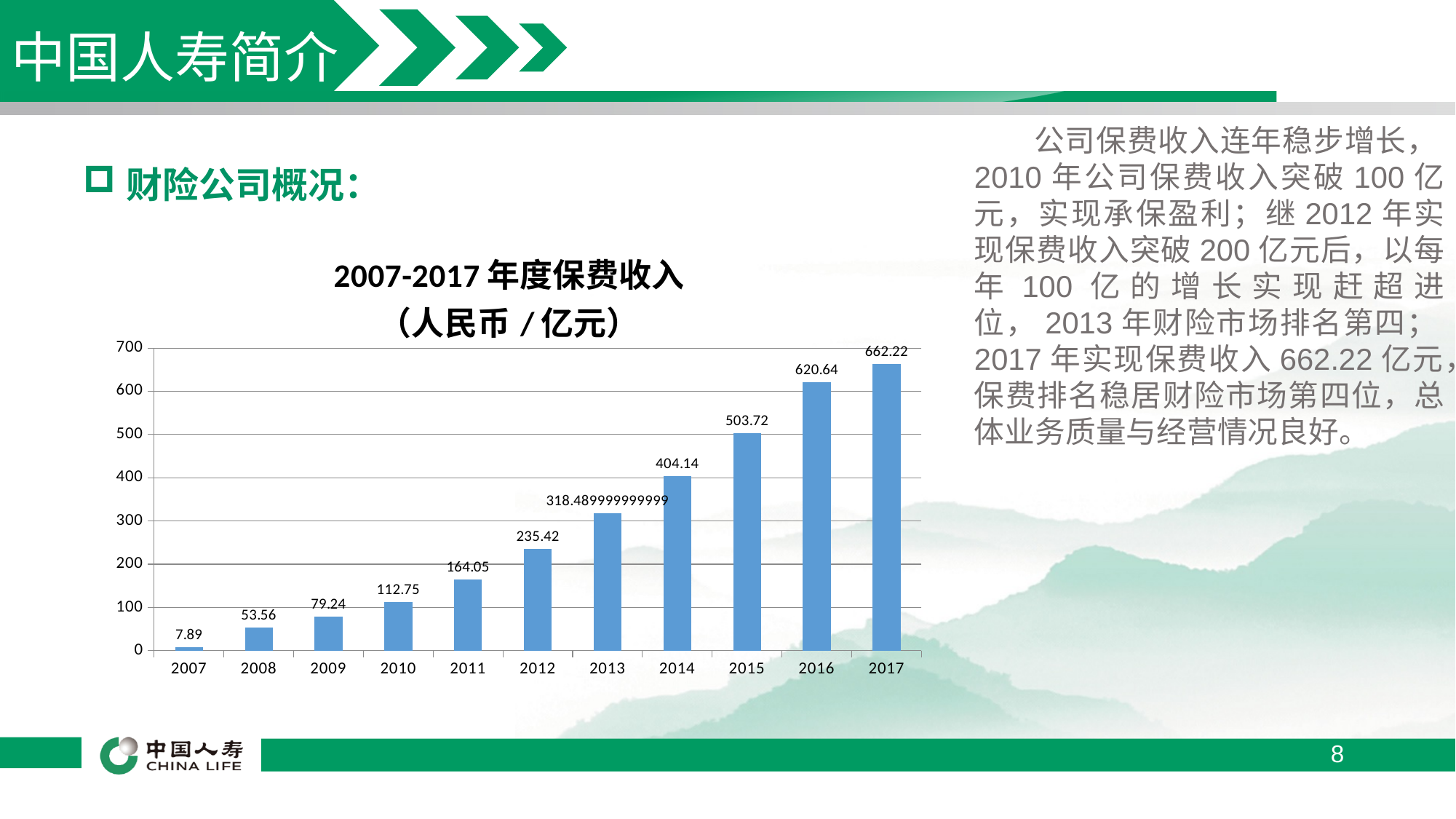

# 中国人寿简介

       公司保费收入连年稳步增长，2010年公司保费收入突破100亿元，实现承保盈利；继2012年实现保费收入突破200亿元后，以每年100亿的增长实现赶超进位，2013年财险市场排名第四；2017年实现保费收入662.22亿元，保费排名稳居财险市场第四位，总体业务质量与经营情况良好。
财险公司概况：

### Chart: 2007-2017年度保费收入
（人民币/亿元）

| Category | 2007-2017年度保费收入（人民币/亿元） |
|---|---|
| 2007 | 7.89 |
| 2008 | 53.56 |
| 2009 | 79.24 |
| 2010 | 112.75 |
| 2011 | 164.05 |
| 2012 | 235.42000000000004 |
| 2013 | 318.489999999999 |
| 2014 | 404.1400000000004 |
| 2015 | 503.7199999999997 |
| 2016 | 620.64 |
| 2017 | 662.22 |
8